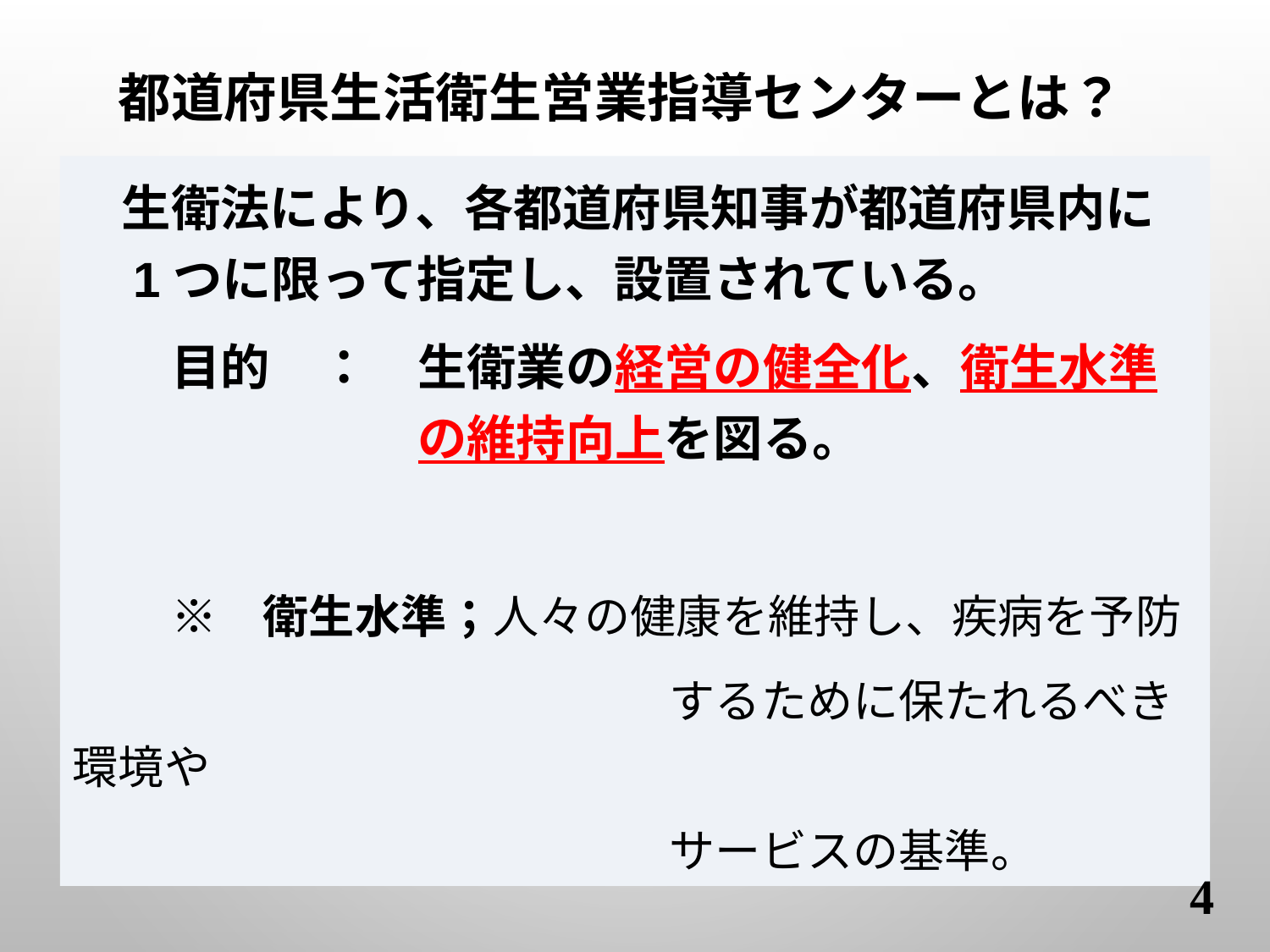

都道府県生活衛生営業指導センターとは？
　生衛法により、各都道府県知事が都道府県内に
　1つに限って指定し、設置されている。
　　目的　：　生衛業の経営の健全化、衛生水準
　　　　　　　の維持向上を図る。

　　※　衛生水準；人々の健康を維持し、疾病を予防
　　　　　　　　　　　　　するために保たれるべき環境や
　　　　　　　　　　　　　サービスの基準。
4